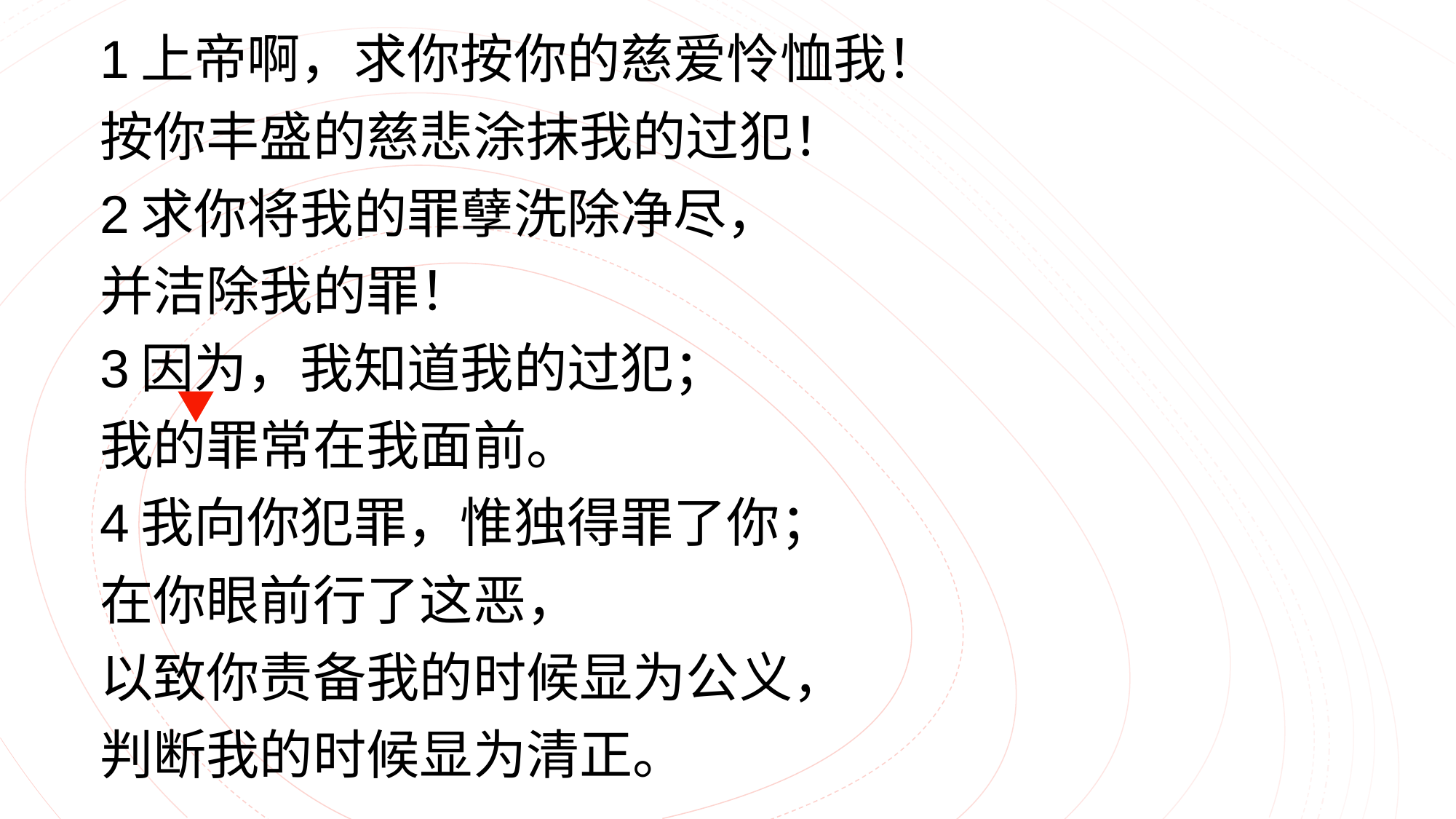

1上帝啊，求你按你的慈爱怜恤我！
按你丰盛的慈悲涂抹我的过犯！
2求你将我的罪孽洗除净尽，
并洁除我的罪！
3因为，我知道我的过犯；
我的罪常在我面前。
4我向你犯罪，惟独得罪了你；
在你眼前行了这恶，
以致你责备我的时候显为公义，
判断我的时候显为清正。